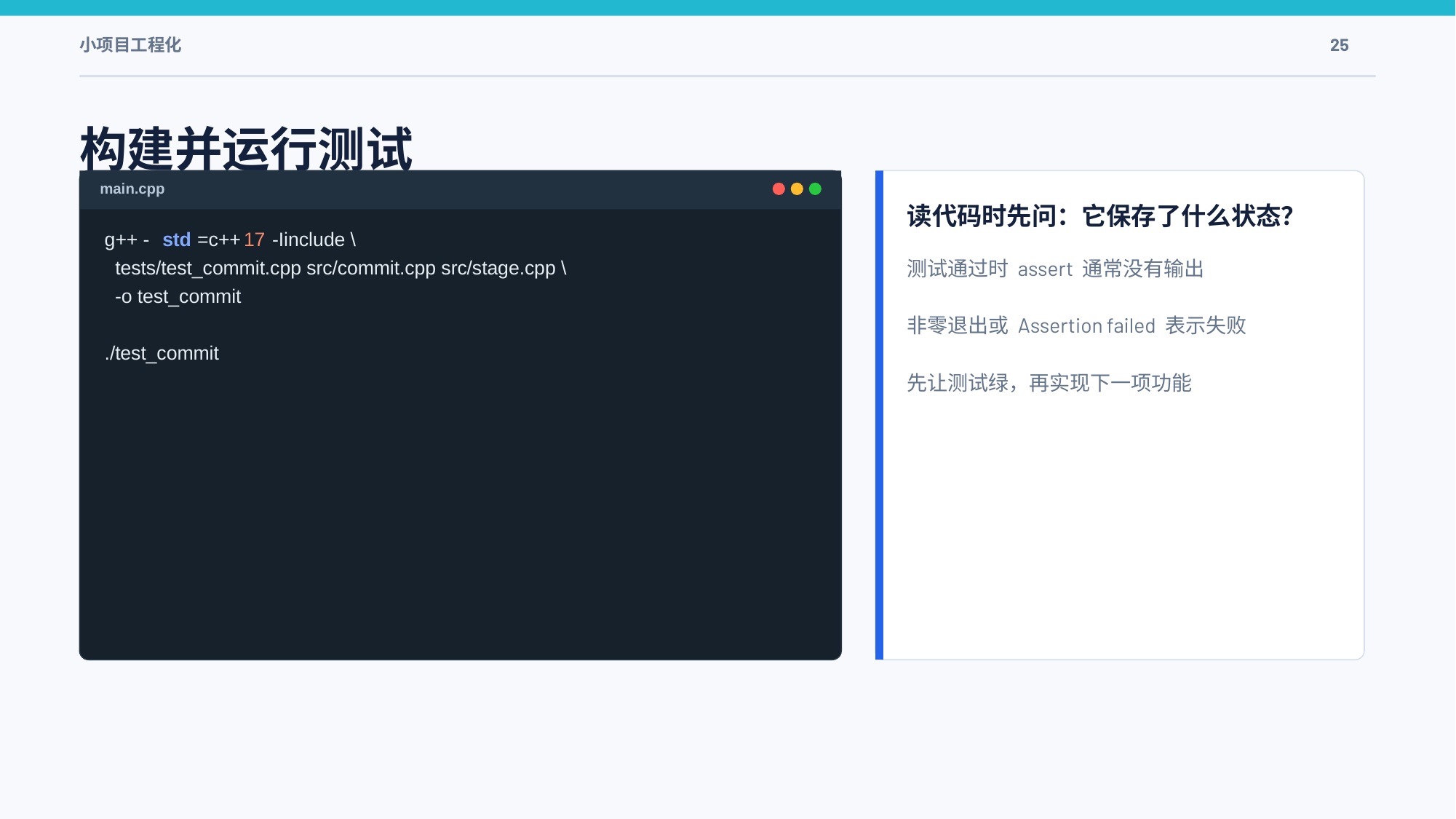

小项目工程化
25

构建并运行测试

main.cpp

读代码时先问：它保存了什么状态？
g++ -
std
=c++
17
 -Iinclude \
测试通过时 assert 通常没有输出

非零退出或 Assertion failed 表示失败

先让测试绿，再实现下一项功能
  tests/test_commit.cpp src/commit.cpp src/stage.cpp \
  -o test_commit

./test_commit